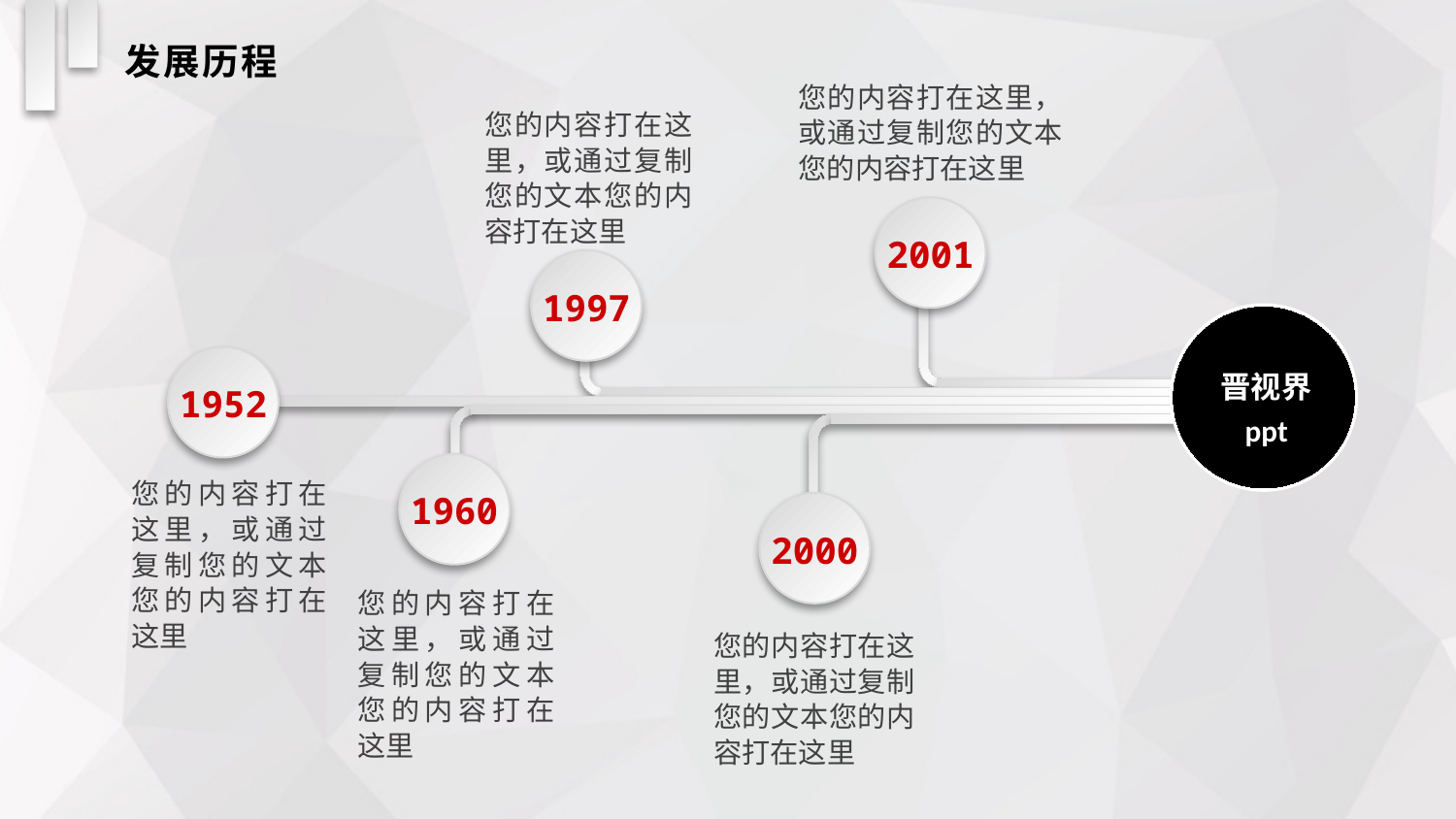

发展历程
您的内容打在这里，或通过复制您的文本您的内容打在这里
您的内容打在这里，或通过复制您的文本您的内容打在这里

2001

1997

晋视界
ppt

1952

1960
您的内容打在这里，或通过复制您的文本您的内容打在这里

2000
您的内容打在这里，或通过复制您的文本您的内容打在这里
您的内容打在这里，或通过复制您的文本您的内容打在这里